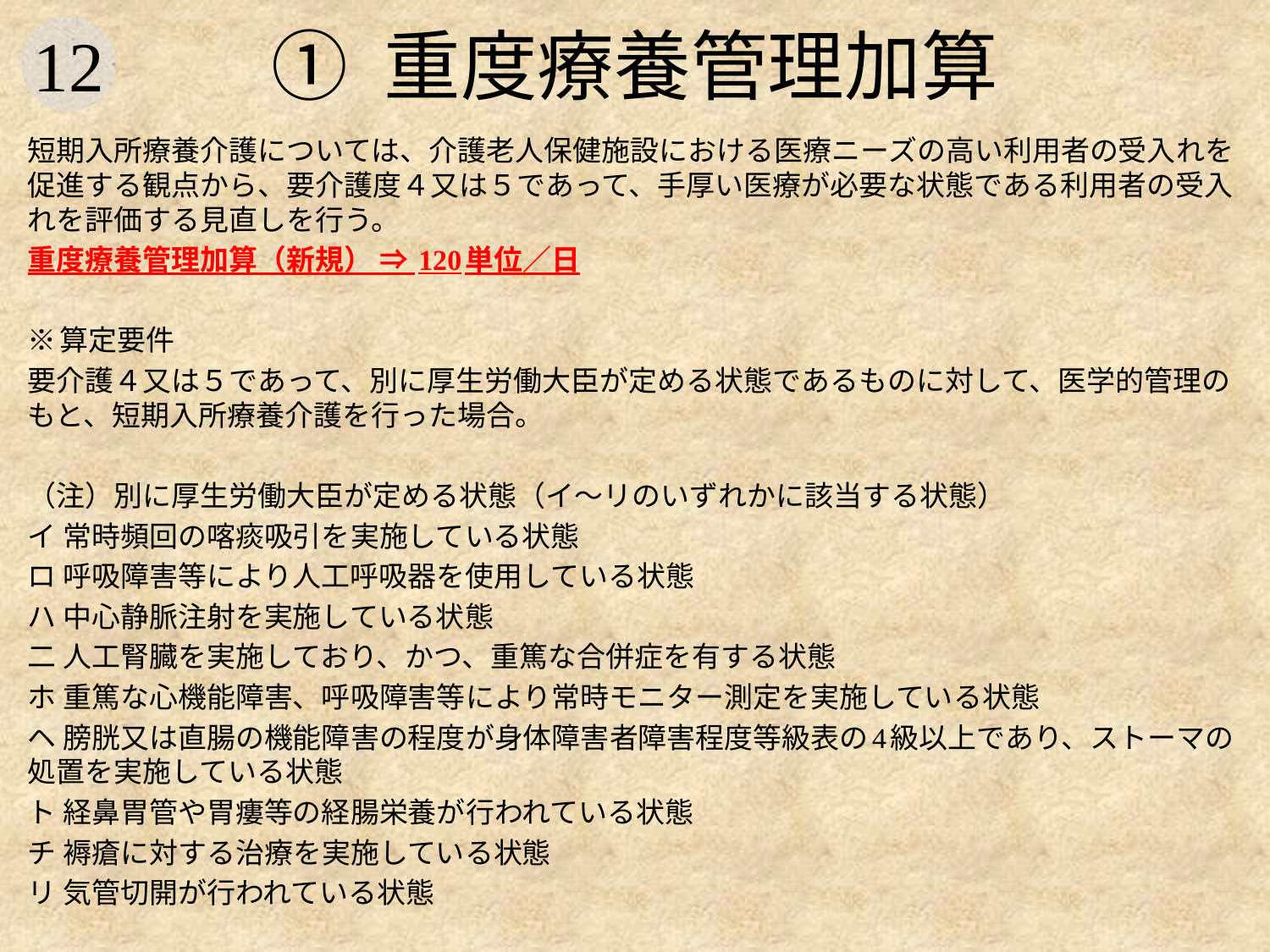

# ① 重度療養管理加算
短期入所療養介護については、介護老人保健施設における医療ニーズの高い利用者の受入れを促進する観点から、要介護度４又は５であって、手厚い医療が必要な状態である利用者の受入れを評価する見直しを行う。
重度療養管理加算（新規） ⇒ 120単位／日

※算定要件
要介護４又は５であって、別に厚生労働大臣が定める状態であるものに対して、医学的管理のもと、短期入所療養介護を行った場合。

（注）別に厚生労働大臣が定める状態（イ～リのいずれかに該当する状態）
イ 常時頻回の喀痰吸引を実施している状態
ロ 呼吸障害等により人工呼吸器を使用している状態
ハ 中心静脈注射を実施している状態
二 人工腎臓を実施しており、かつ、重篤な合併症を有する状態
ホ 重篤な心機能障害、呼吸障害等により常時モニター測定を実施している状態
ヘ 膀胱又は直腸の機能障害の程度が身体障害者障害程度等級表の4級以上であり、ストーマの処置を実施している状態
ト 経鼻胃管や胃瘻等の経腸栄養が行われている状態
チ 褥瘡に対する治療を実施している状態
リ 気管切開が行われている状態